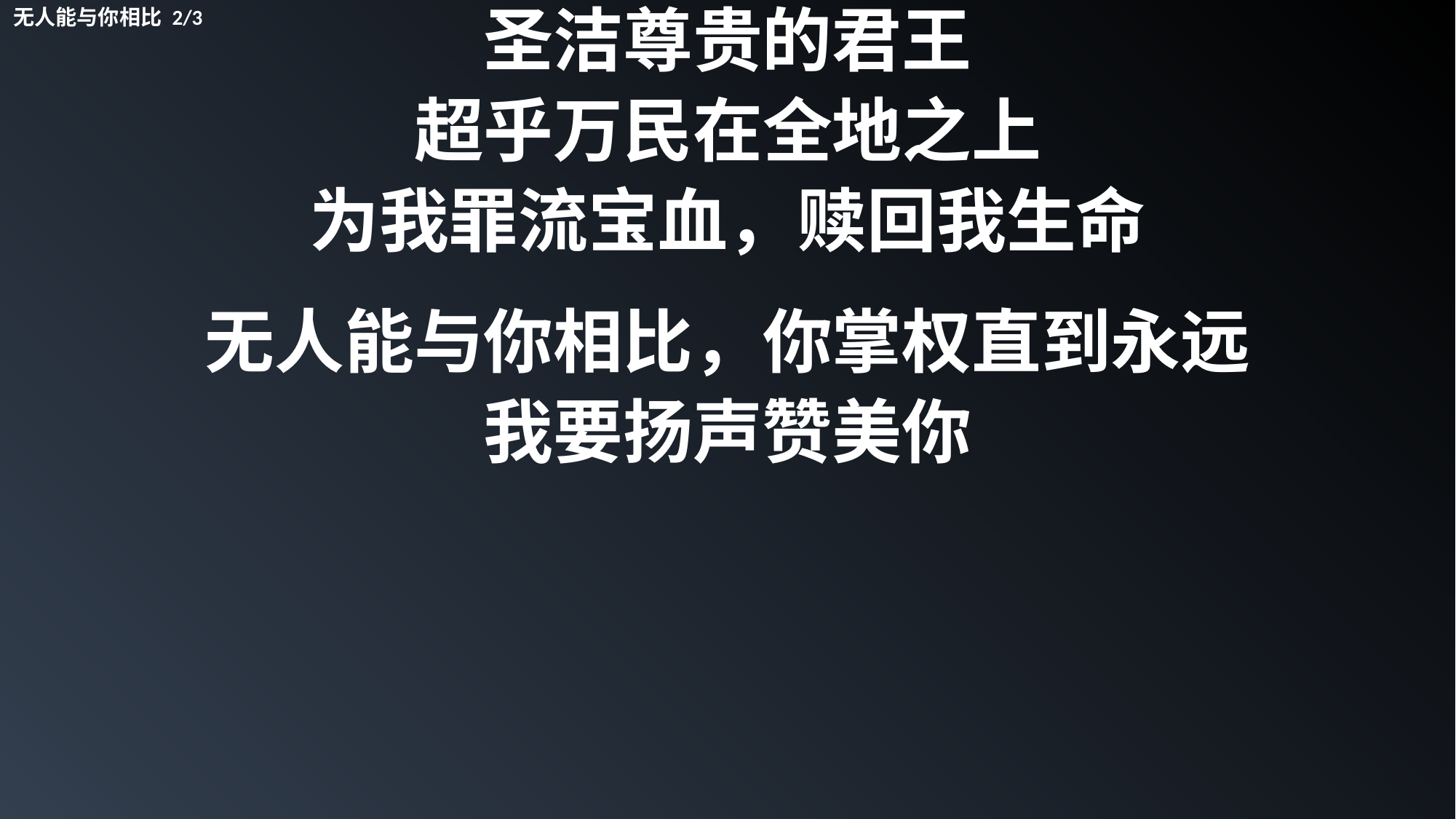

圣洁尊贵的君王
超乎万民在全地之上
为我罪流宝血，赎回我生命
无人能与你相比，你掌权直到永远
我要扬声赞美你

无人能与你相比 2/3